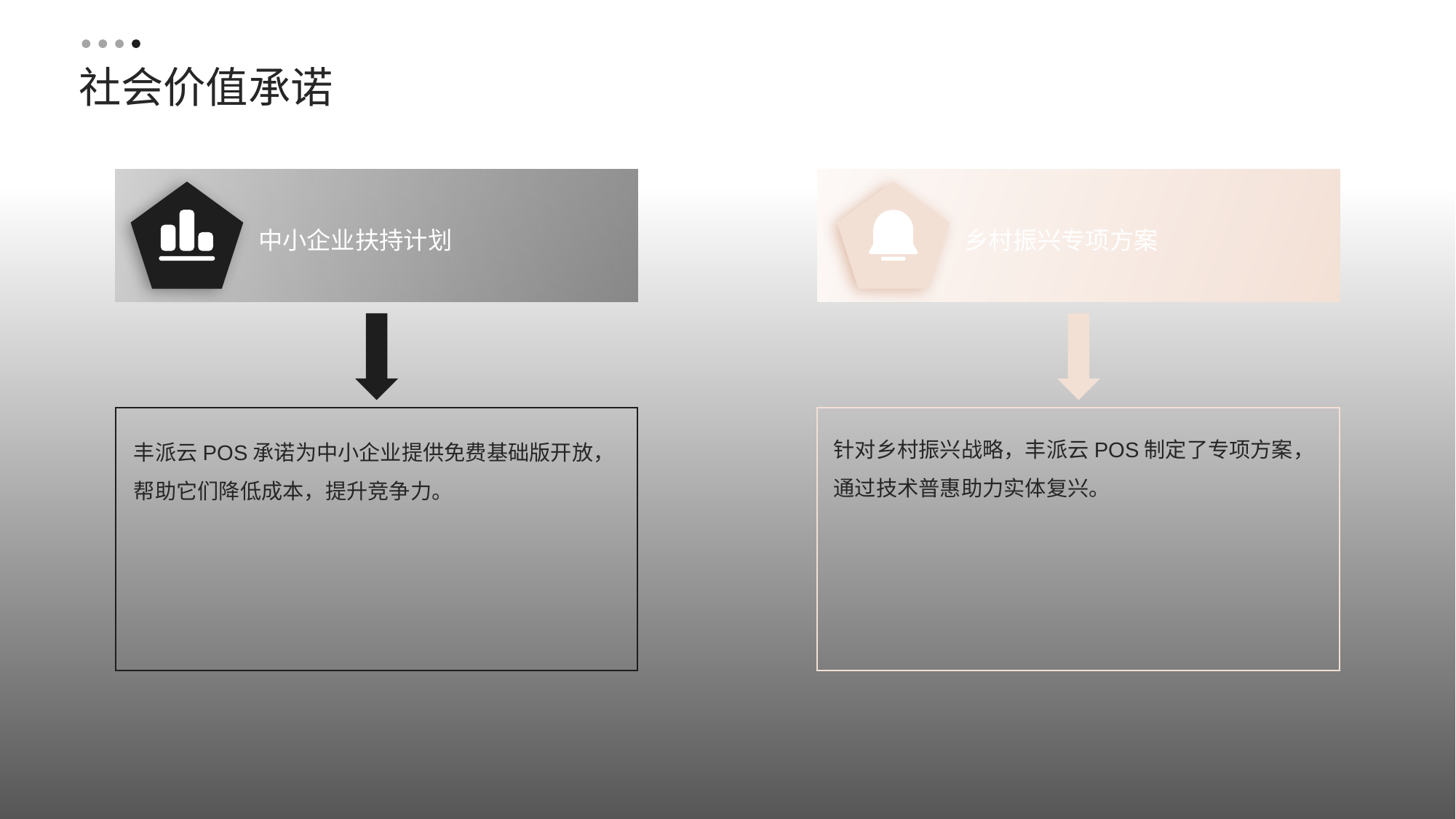

社会价值承诺

中小企业扶持计划
乡村振兴专项方案

针对乡村振兴战略，丰派云POS制定了专项方案，通过技术普惠助力实体复兴。
丰派云POS承诺为中小企业提供免费基础版开放，帮助它们降低成本，提升竞争力。